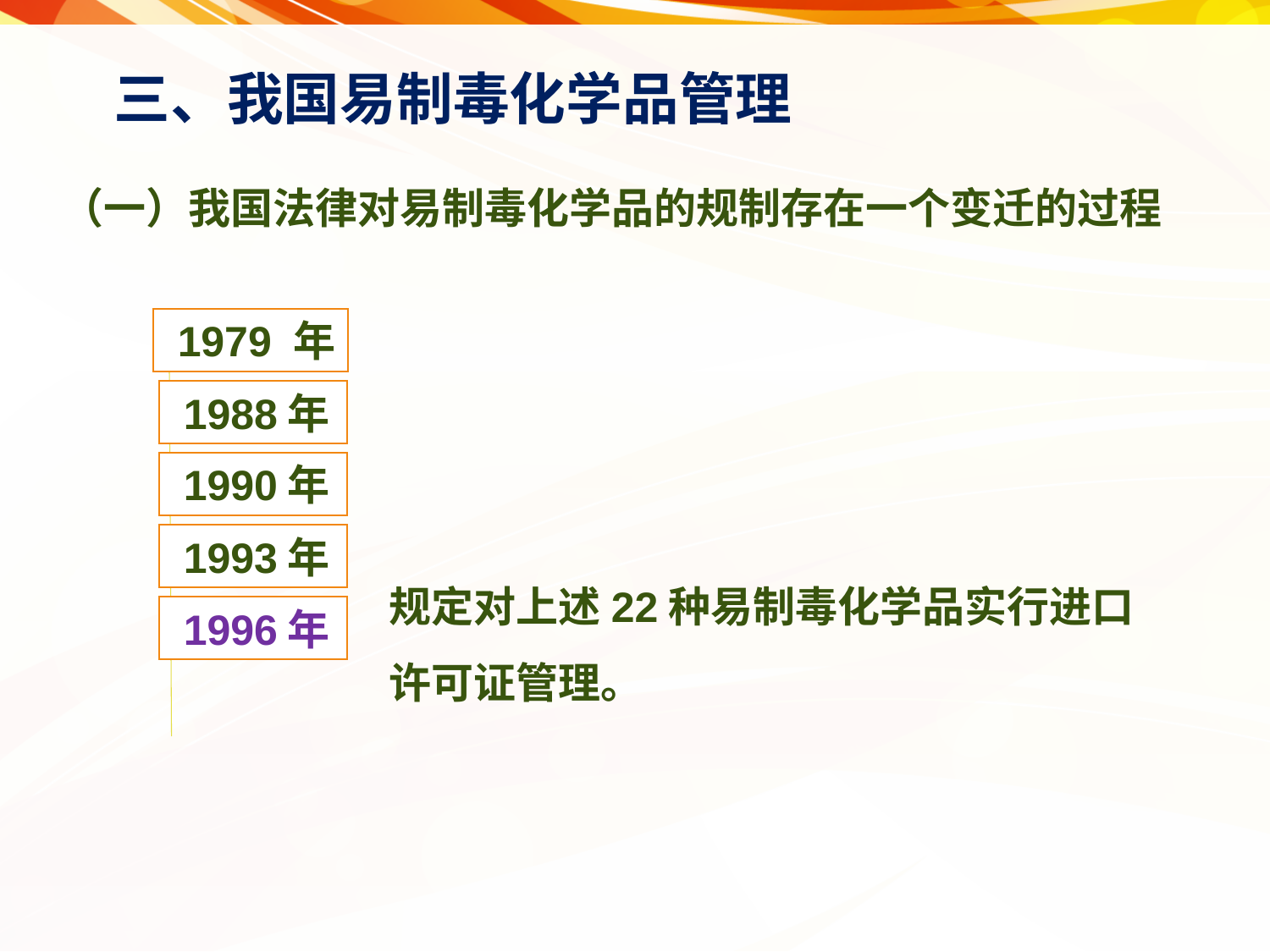

三、我国易制毒化学品管理
（一）我国法律对易制毒化学品的规制存在一个变迁的过程
 1979 年
 1988年
 1990年
 1993年
规定对上述22种易制毒化学品实行进口许可证管理。
 1996年